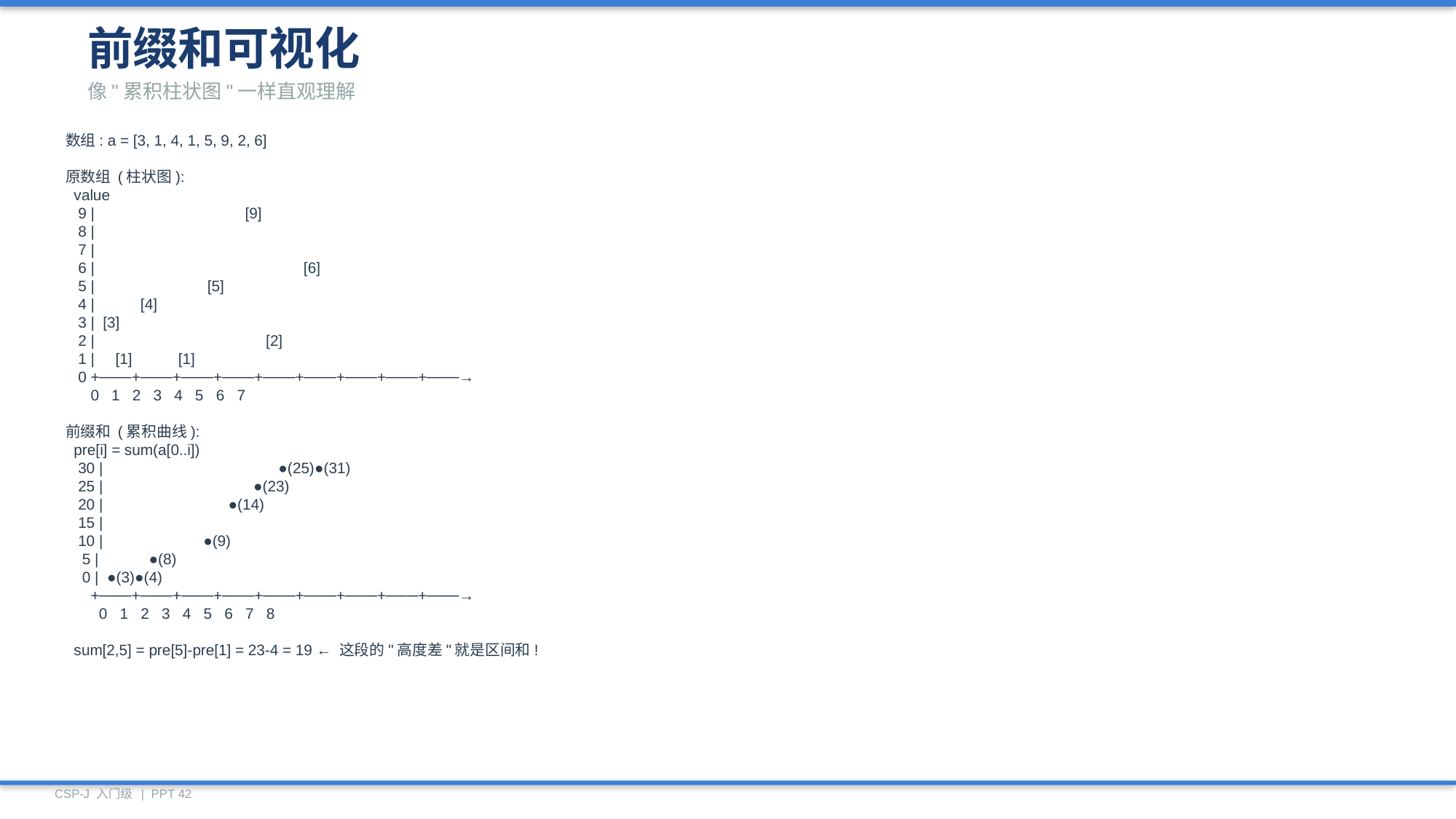

前缀和可视化
像"累积柱状图"一样直观理解
数组: a = [3, 1, 4, 1, 5, 9, 2, 6]
原数组 (柱状图):
  value
   9 |                                    [9]
   8 |
   7 |
   6 |                                                  [6]
   5 |                           [5]
   4 |           [4]
   3 |  [3]
   2 |                                         [2]
   1 |     [1]           [1]
   0 +───+───+───+───+───+───+───+───+───→
      0   1   2   3   4   5   6   7
前缀和 (累积曲线):
  pre[i] = sum(a[0..i])
   30 |                                          ●(25)●(31)
   25 |                                    ●(23)
   20 |                              ●(14)
   15 |
   10 |                        ●(9)
    5 |            ●(8)
    0 |  ●(3)●(4)
      +───+───+───+───+───+───+───+───+───→
        0   1   2   3   4   5   6   7   8
  sum[2,5] = pre[5]-pre[1] = 23-4 = 19 ← 这段的"高度差"就是区间和!

CSP-J 入门级  |  PPT 42